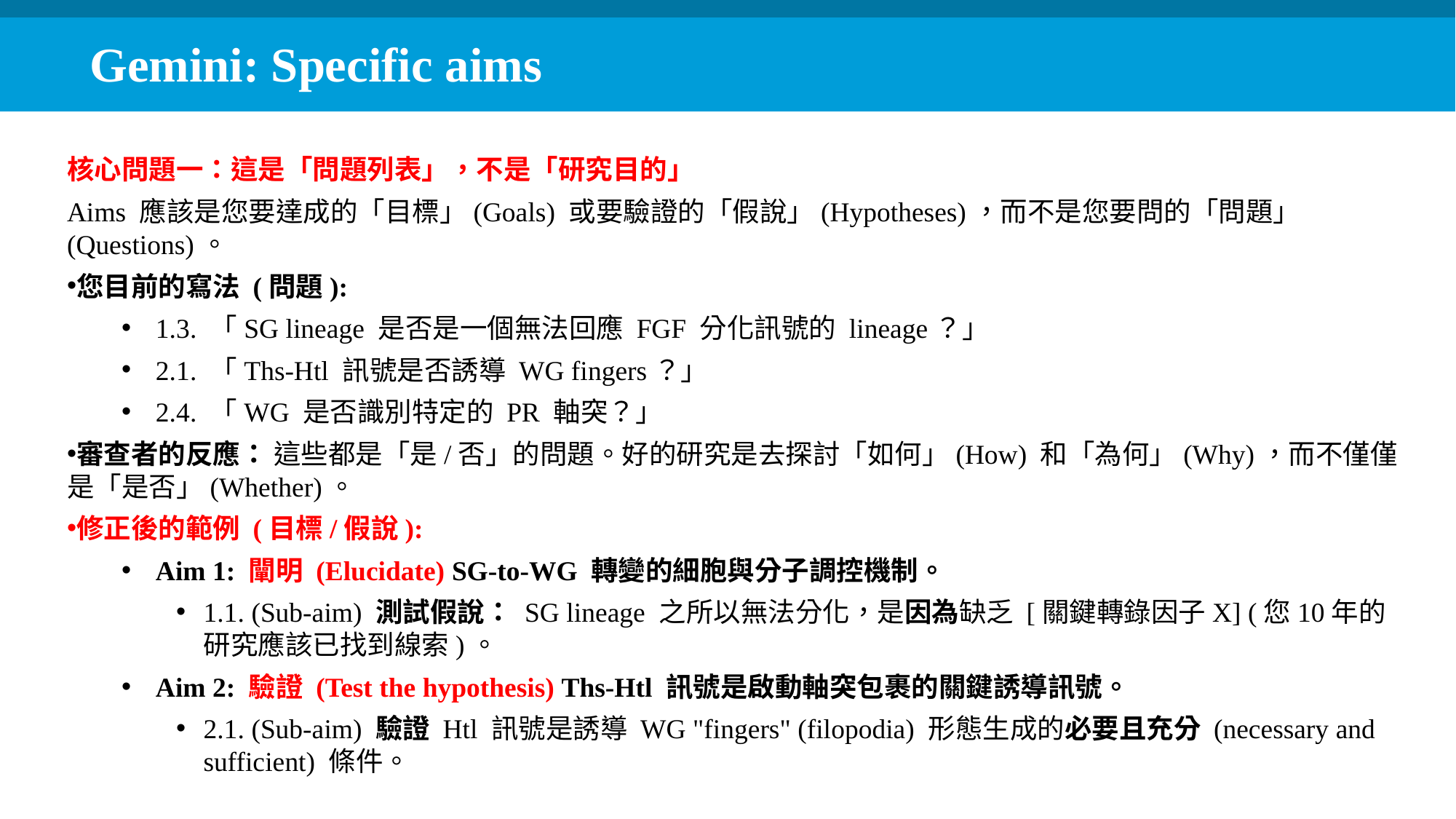

Gemini: Specific aims
核心問題一：這是「問題列表」，不是「研究目的」
Aims 應該是您要達成的「目標」(Goals) 或要驗證的「假說」(Hypotheses)，而不是您要問的「問題」(Questions)。
您目前的寫法 (問題):
1.3. 「SG lineage 是否是一個無法回應 FGF 分化訊號的 lineage？」
2.1. 「Ths-Htl 訊號是否誘導 WG fingers？」
2.4. 「WG 是否識別特定的 PR 軸突？」
審查者的反應： 這些都是「是/否」的問題。好的研究是去探討「如何」(How) 和「為何」(Why)，而不僅僅是「是否」(Whether)。
修正後的範例 (目標/假說):
Aim 1: 闡明 (Elucidate) SG-to-WG 轉變的細胞與分子調控機制。
1.1. (Sub-aim) 測試假說： SG lineage 之所以無法分化，是因為缺乏 [關鍵轉錄因子X] (您10年的研究應該已找到線索)。
Aim 2: 驗證 (Test the hypothesis) Ths-Htl 訊號是啟動軸突包裹的關鍵誘導訊號。
2.1. (Sub-aim) 驗證 Htl 訊號是誘導 WG "fingers" (filopodia) 形態生成的必要且充分 (necessary and sufficient) 條件。